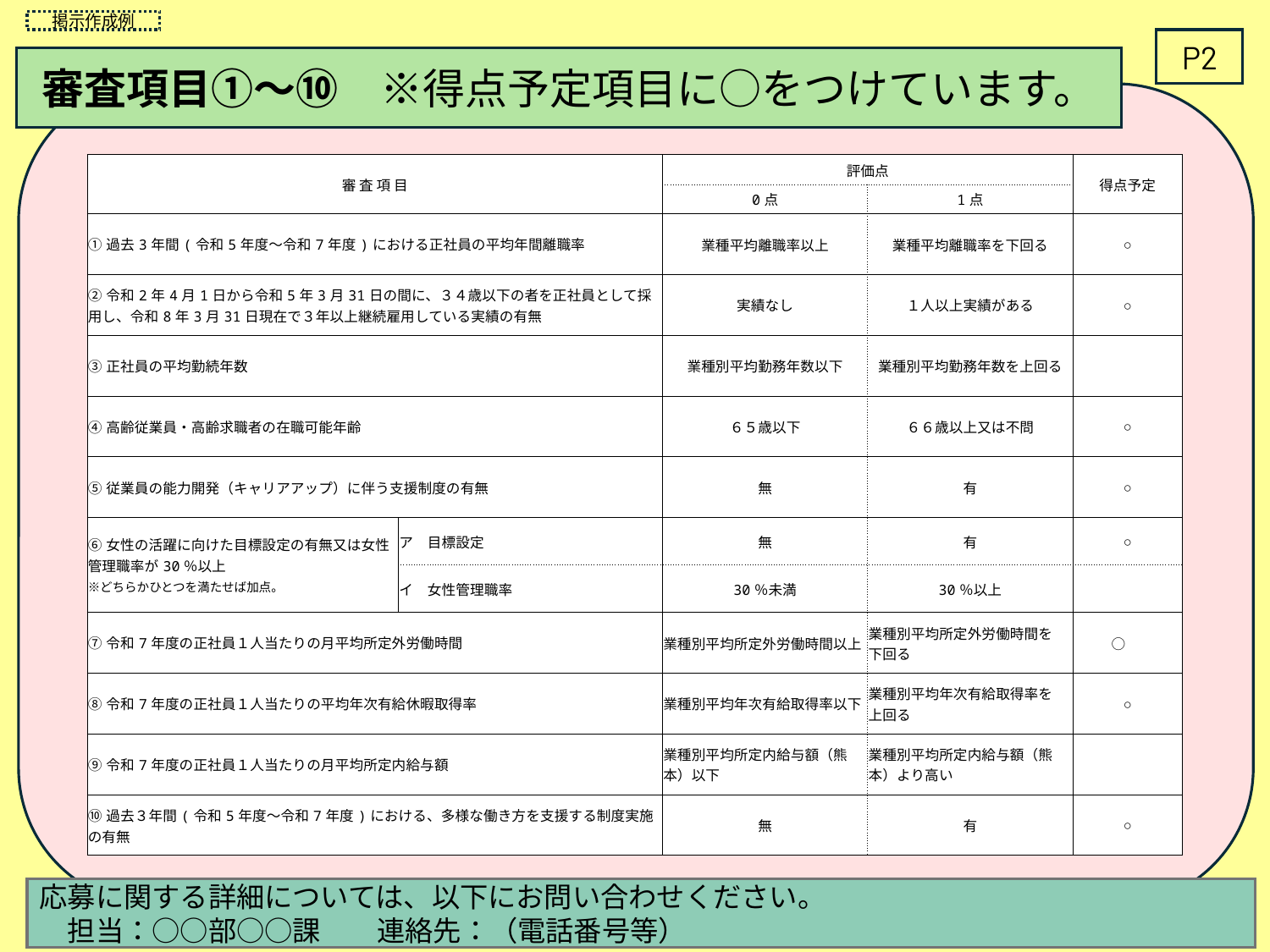

掲示作成例
P2
審査項目①～⑩　※得点予定項目に○をつけています。

| 審 査 項 目 |  | 評価点 |  | 得点予定 |
| --- | --- | --- | --- | --- |
|  |  | 0点 | 1点 |  |
| ①過去3年間(令和5年度～令和7年度)における正社員の平均年間離職率 |  | 業種平均離職率以上 | 業種平均離職率を下回る | ○ |
| ②令和2年4月1日から令和5年3月31日の間に、３４歳以下の者を正社員として採用し、令和8年3月31日現在で３年以上継続雇用している実績の有無 |  | 実績なし | １人以上実績がある | ○ |
| ③正社員の平均勤続年数 |  | 業種別平均勤務年数以下 | 業種別平均勤務年数を上回る |  |
| ④高齢従業員・高齢求職者の在職可能年齢 |  | ６５歳以下 | ６６歳以上又は不問 | ○ |
| ⑤従業員の能力開発（キャリアアップ）に伴う支援制度の有無 |  | 無 | 有 | ○ |
| ⑥女性の活躍に向けた目標設定の有無又は女性管理職率が30％以上 ※どちらかひとつを満たせば加点。 | ア　目標設定 | 無 | 有 | ○ |
|  | イ　女性管理職率 | 30％未満 | 30％以上 |  |
| ⑦令和7年度の正社員１人当たりの月平均所定外労働時間 |  | 業種別平均所定外労働時間以上 | 業種別平均所定外労働時間を 下回る | ○ |
| ⑧令和7年度の正社員１人当たりの平均年次有給休暇取得率 |  | 業種別平均年次有給取得率以下 | 業種別平均年次有給取得率を 上回る | ○ |
| ⑨令和7年度の正社員１人当たりの月平均所定内給与額 |  | 業種別平均所定内給与額（熊本）以下 | 業種別平均所定内給与額（熊本）より高い |  |
| ⑩過去３年間(令和5年度～令和7年度)における、多様な働き方を支援する制度実施の有無 |  | 無 | 有 | ○ |
応募に関する詳細については、以下にお問い合わせください。
　担当：○○部○○課　　連絡先：（電話番号等）